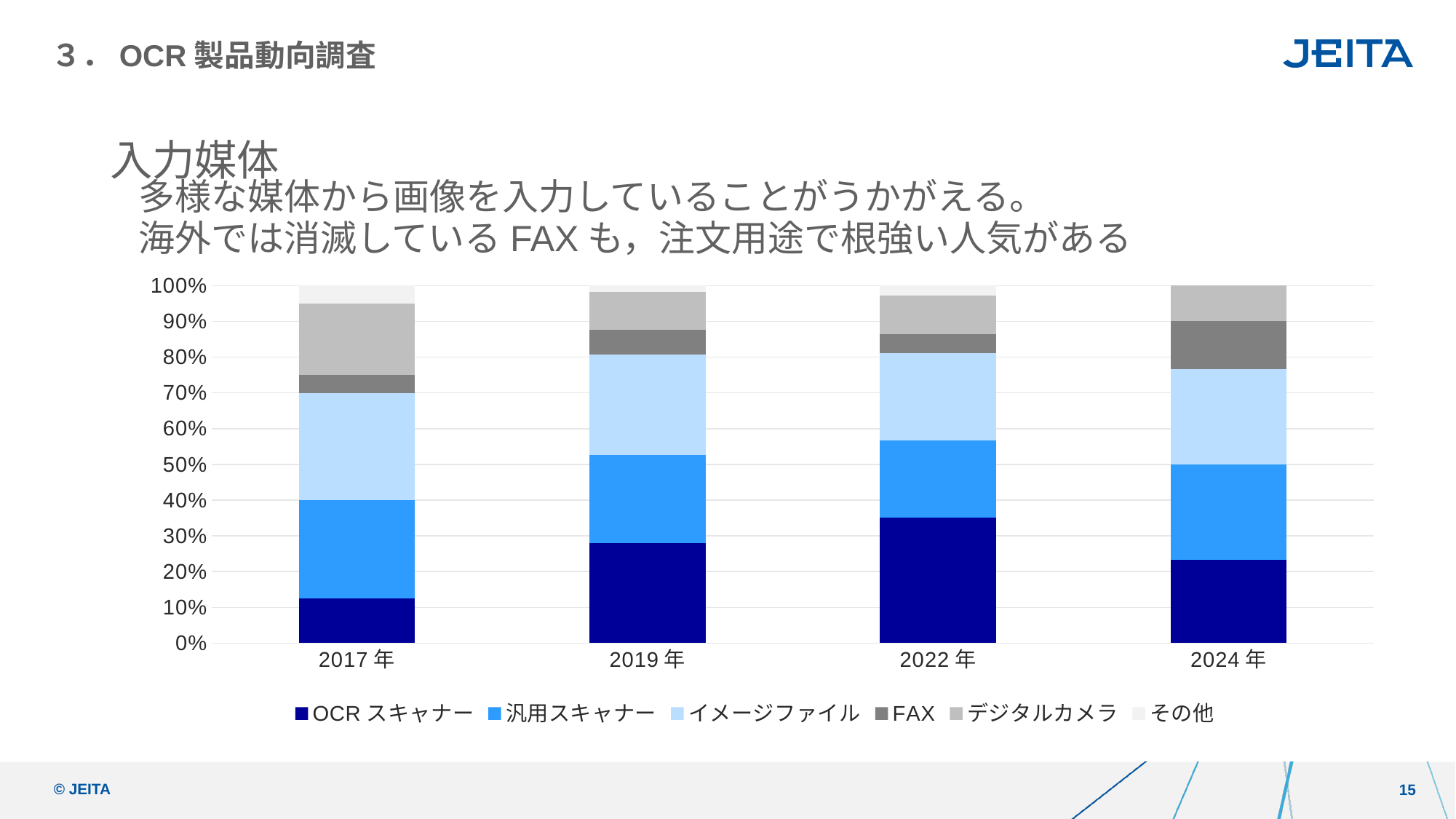

# ３．OCR製品動向調査
入力媒体

多様な媒体から画像を入力していることがうかがえる。
海外では消滅しているFAXも，注文用途で根強い人気がある

### Chart

| Category | OCRスキャナー | 汎用スキャナー | イメージファイル | FAX | デジタルカメラ | その他 |
|---|---|---|---|---|---|---|
| 2017年 | 5.0 | 11.0 | 12.0 | 2.0 | 8.0 | 2.0 |
| 2019年 | 16.0 | 14.0 | 16.0 | 4.0 | 6.0 | 1.0 |
| 2022年 | 13.0 | 8.0 | 9.0 | 2.0 | 4.0 | 1.0 |
| 2024年 | 7.0 | 8.0 | 8.0 | 4.0 | 3.0 | 0.0 |
© JEITA